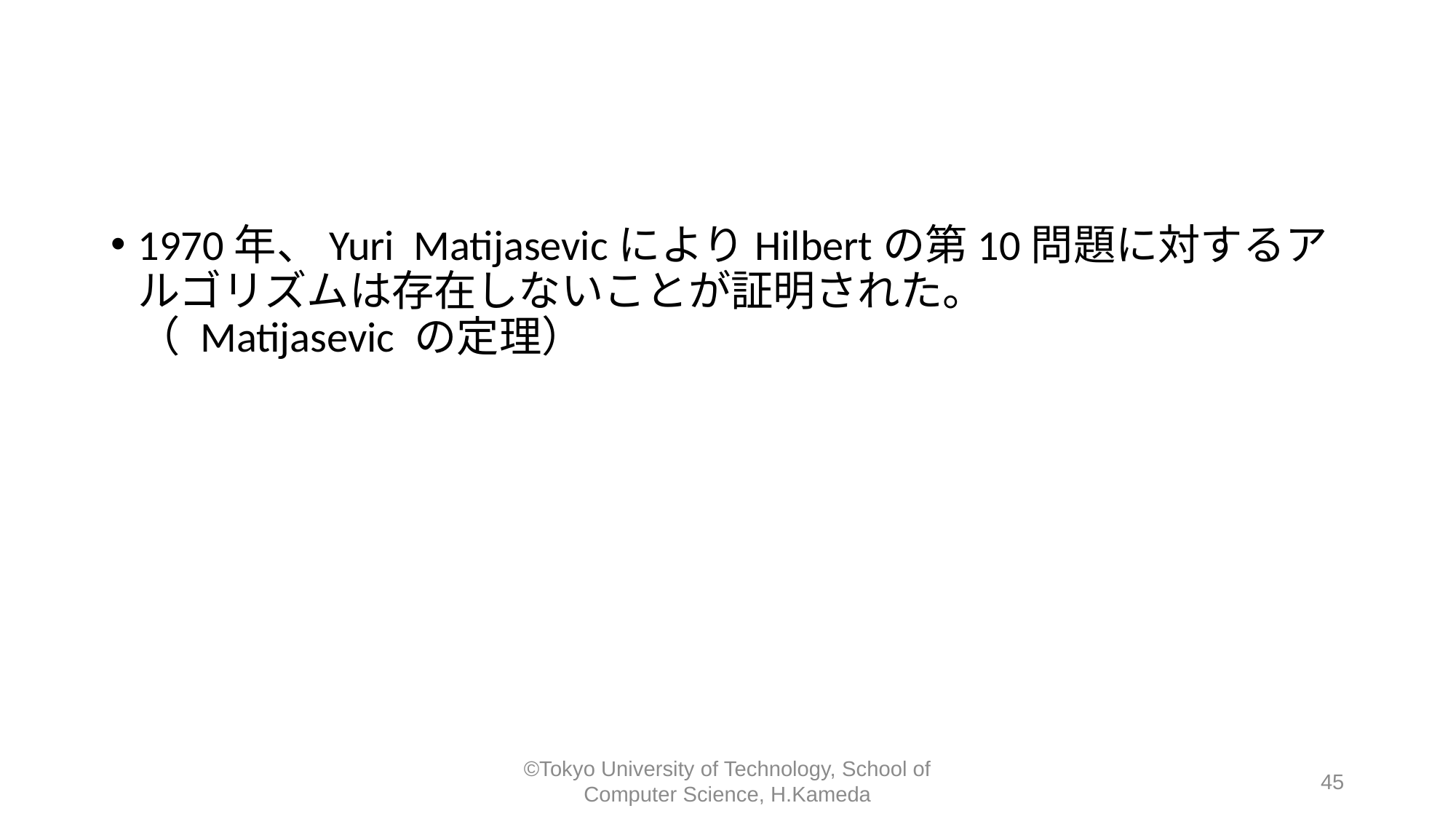

#
1970年、Yuri  MatijasevicによりHilbertの第10問題に対するアルゴリズムは存在しないことが証明された。
（ Matijasevic の定理）
©Tokyo University of Technology, School of Computer Science, H.Kameda
45